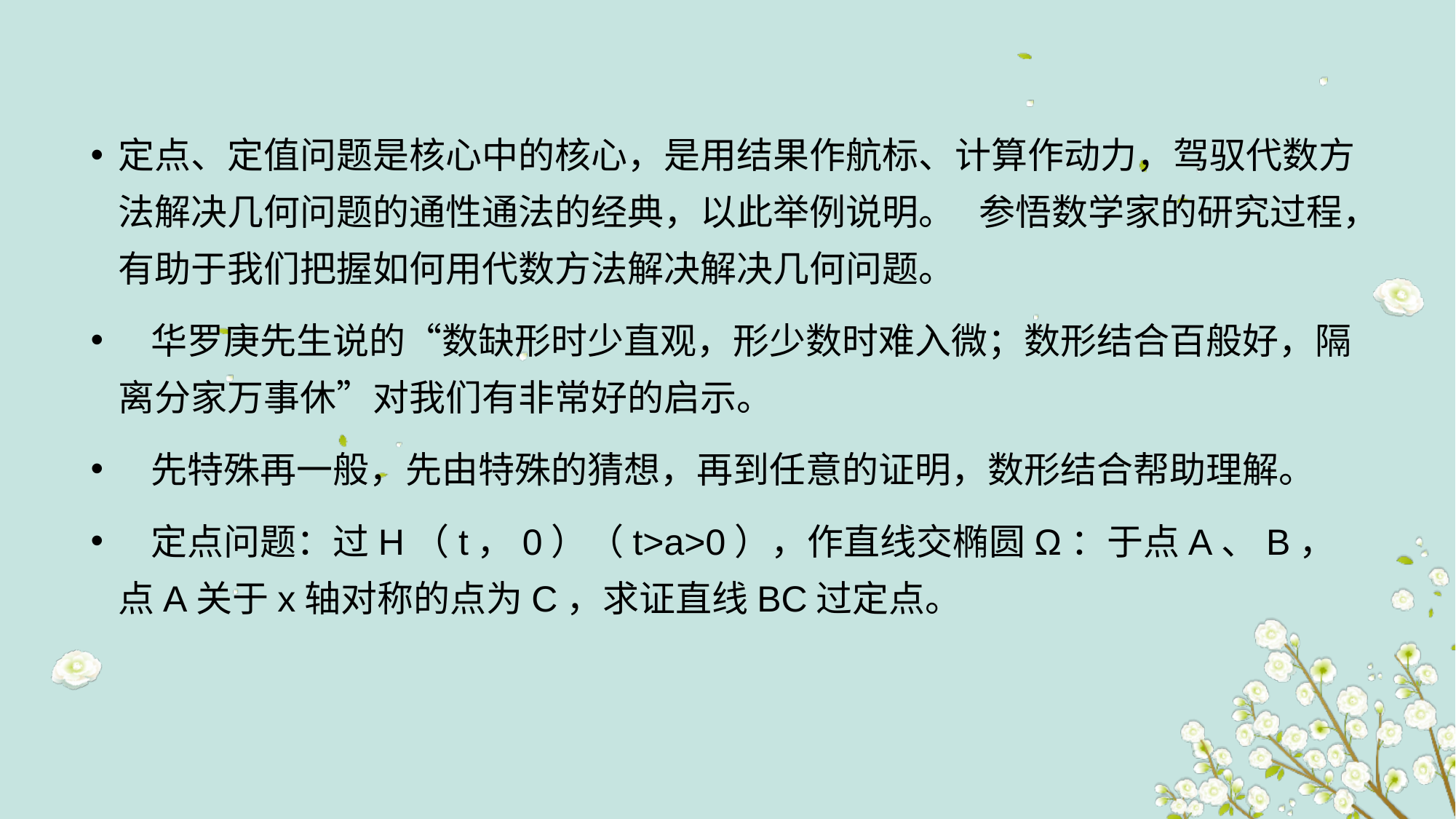

定点、定值问题是核心中的核心，是用结果作航标、计算作动力，驾驭代数方法解决几何问题的通性通法的经典，以此举例说明。   参悟数学家的研究过程，有助于我们把握如何用代数方法解决解决几何问题。
   华罗庚先生说的“数缺形时少直观，形少数时难入微；数形结合百般好，隔离分家万事休”对我们有非常好的启示。
   先特殊再一般，先由特殊的猜想，再到任意的证明，数形结合帮助理解。
   定点问题：过H（t，0）（t>a>0），作直线交椭圆Ω：于点A、B，点A关于x轴对称的点为C，求证直线BC过定点。